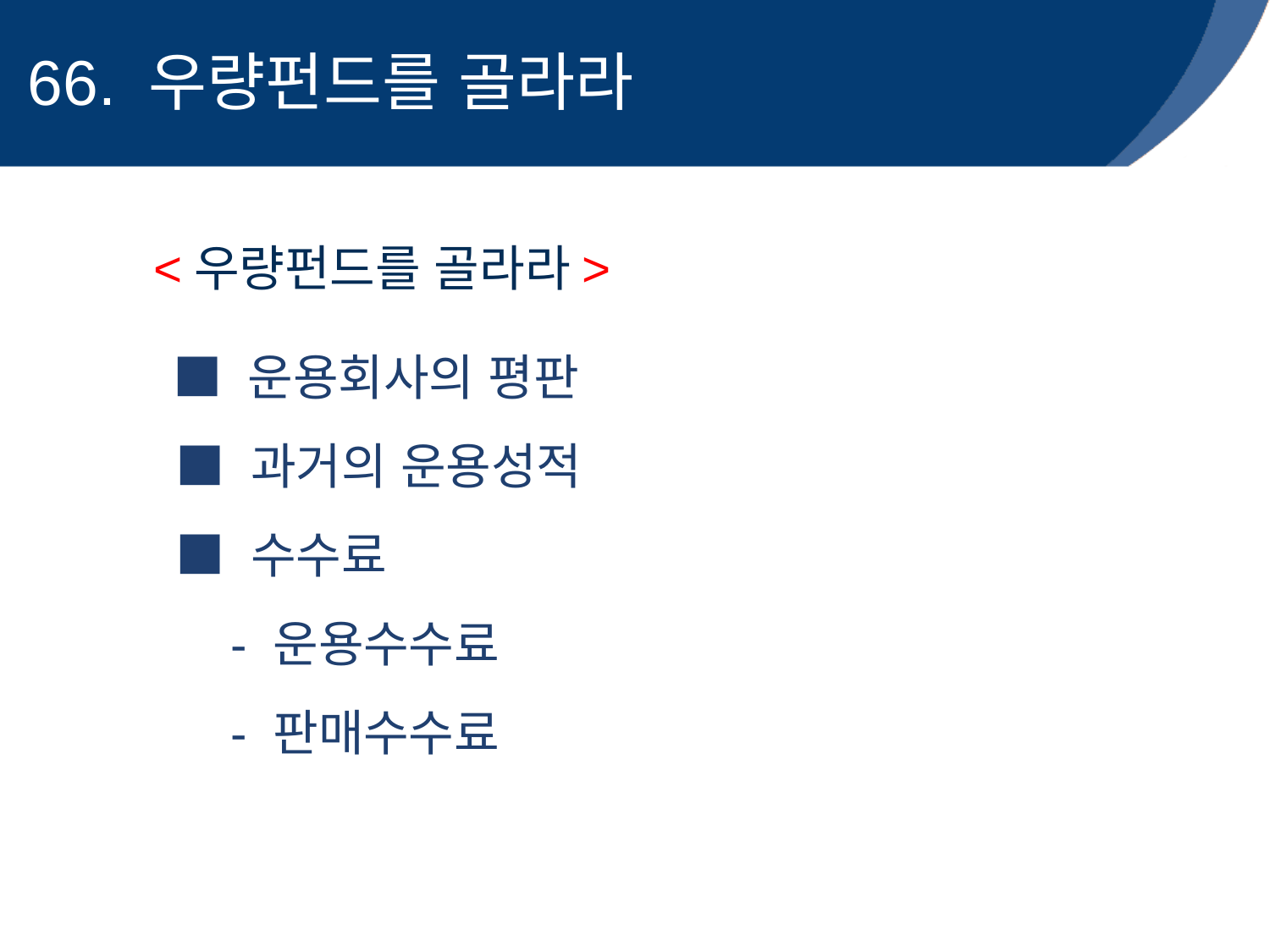

66. 우량펀드를 골라라
 <우량펀드를 골라라>
 ■ 운용회사의 평판
 ■ 과거의 운용성적
 ■ 수수료
     - 운용수수료
     - 판매수수료